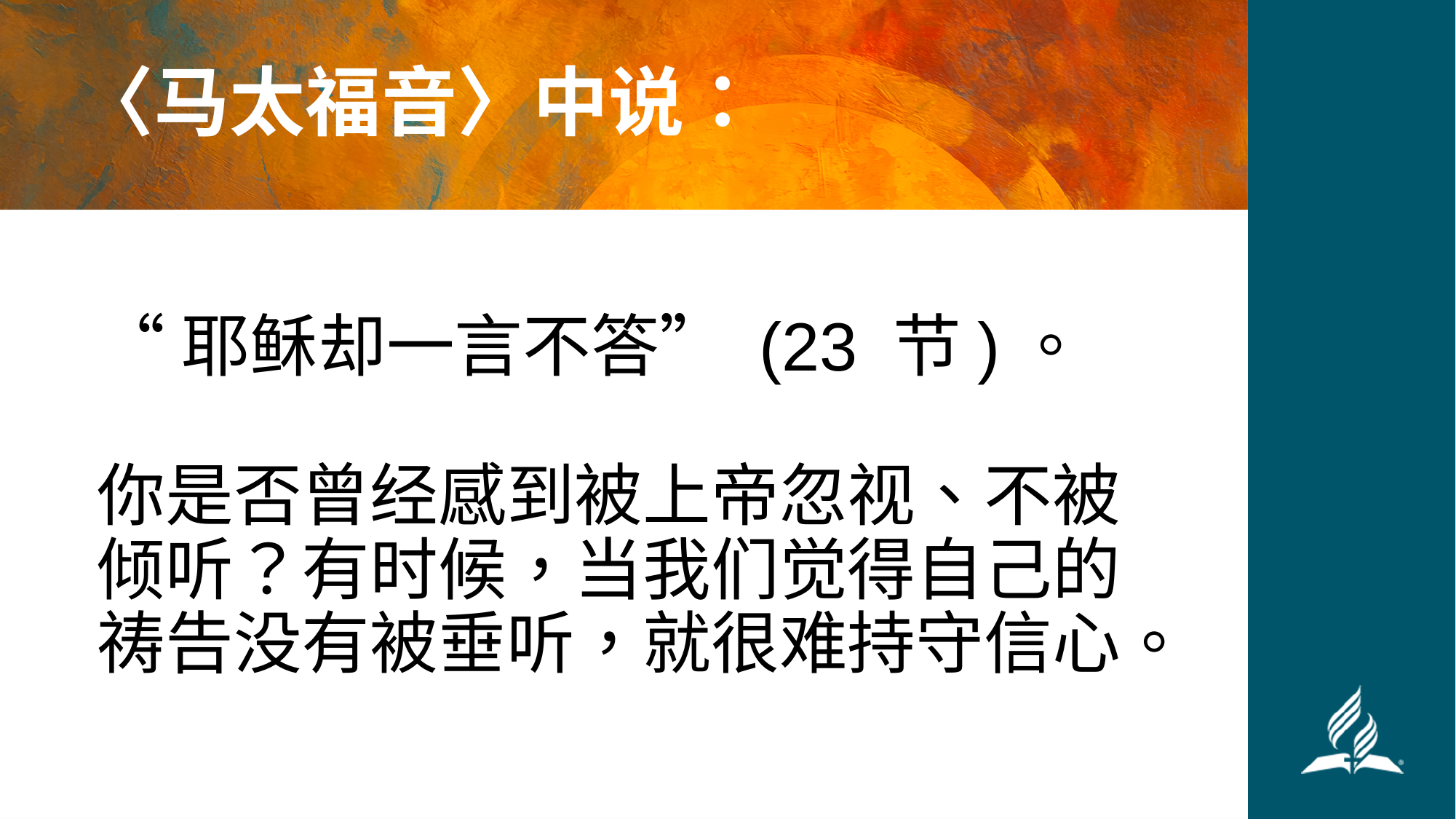

# 〈马太福音〉中说：
“耶稣却一言不答” (23 节)。

你是否曾经感到被上帝忽视、不被倾听？有时候，当我们觉得自己的祷告没有被垂听，就很难持守信心。